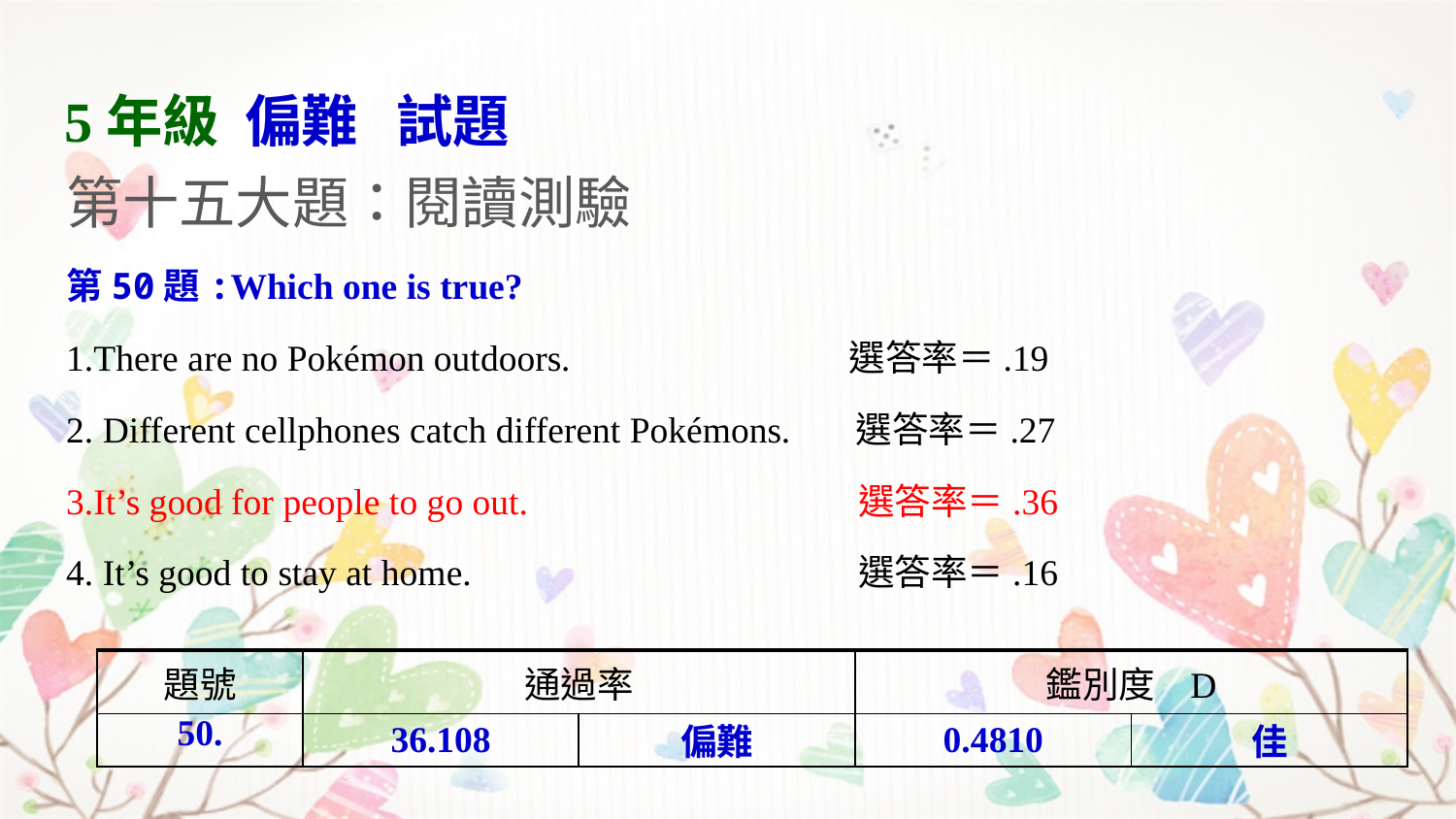

5年級  偏難   試題
第十五大題：閱讀測驗
第50題:Which one is true?
1.There are no Pokémon outdoors.        		     選答率＝.19
2. Different cellphones catch different Pokémons.      選答率＝.27
3.It’s good for people to go out. 		      選答率＝.36
4. It’s good to stay at home. 	     		      選答率＝.16
| 題號 | 通過率 |  | 鑑別度 D |  |
| --- | --- | --- | --- | --- |
| 50. | 36.108 | 偏難 | 0.4810 | 佳 |